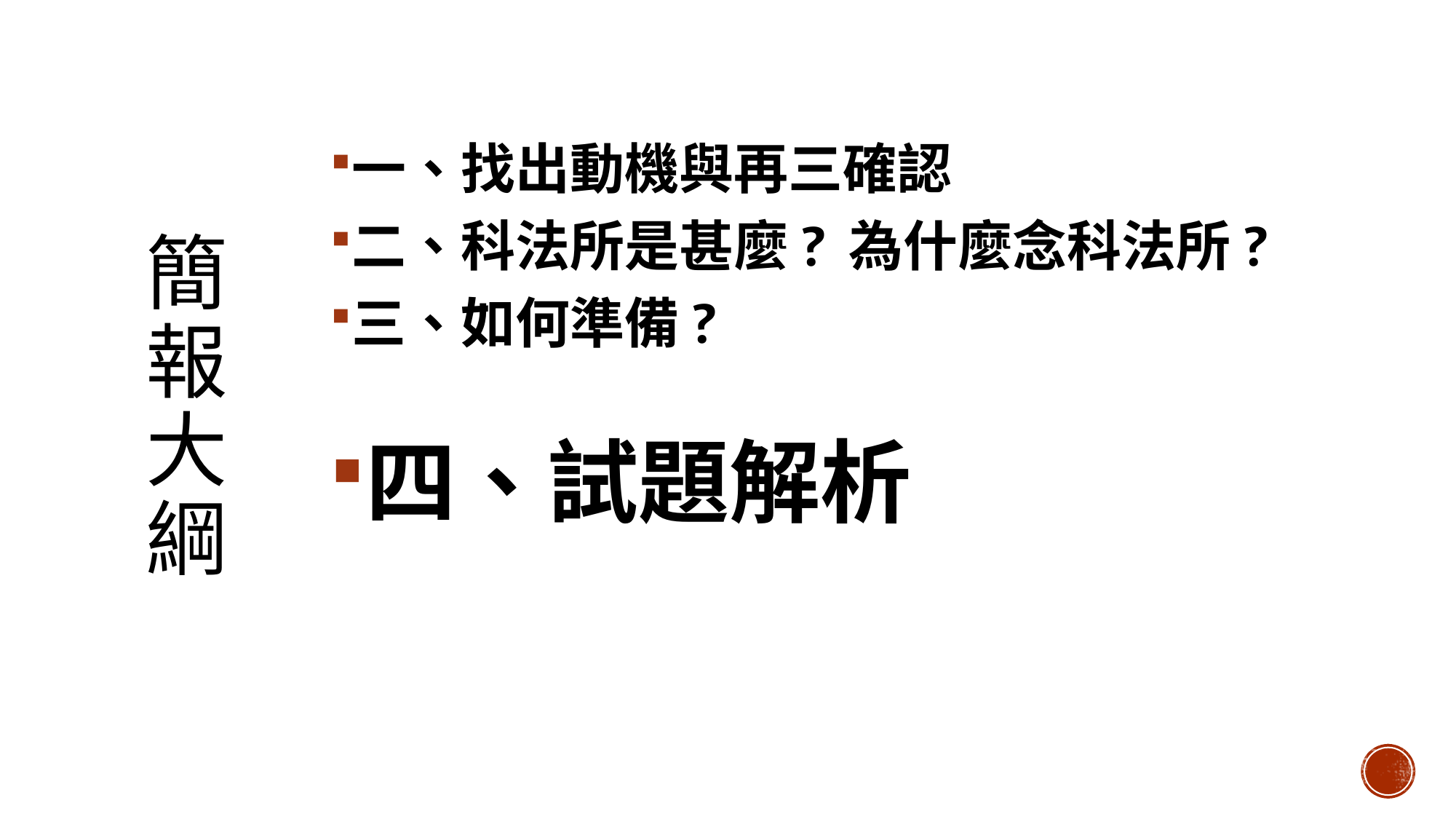

一、找出動機與再三確認
二、科法所是甚麼? 為什麼念科法所?
三、如何準備?

四、試題解析
# 簡報大綱